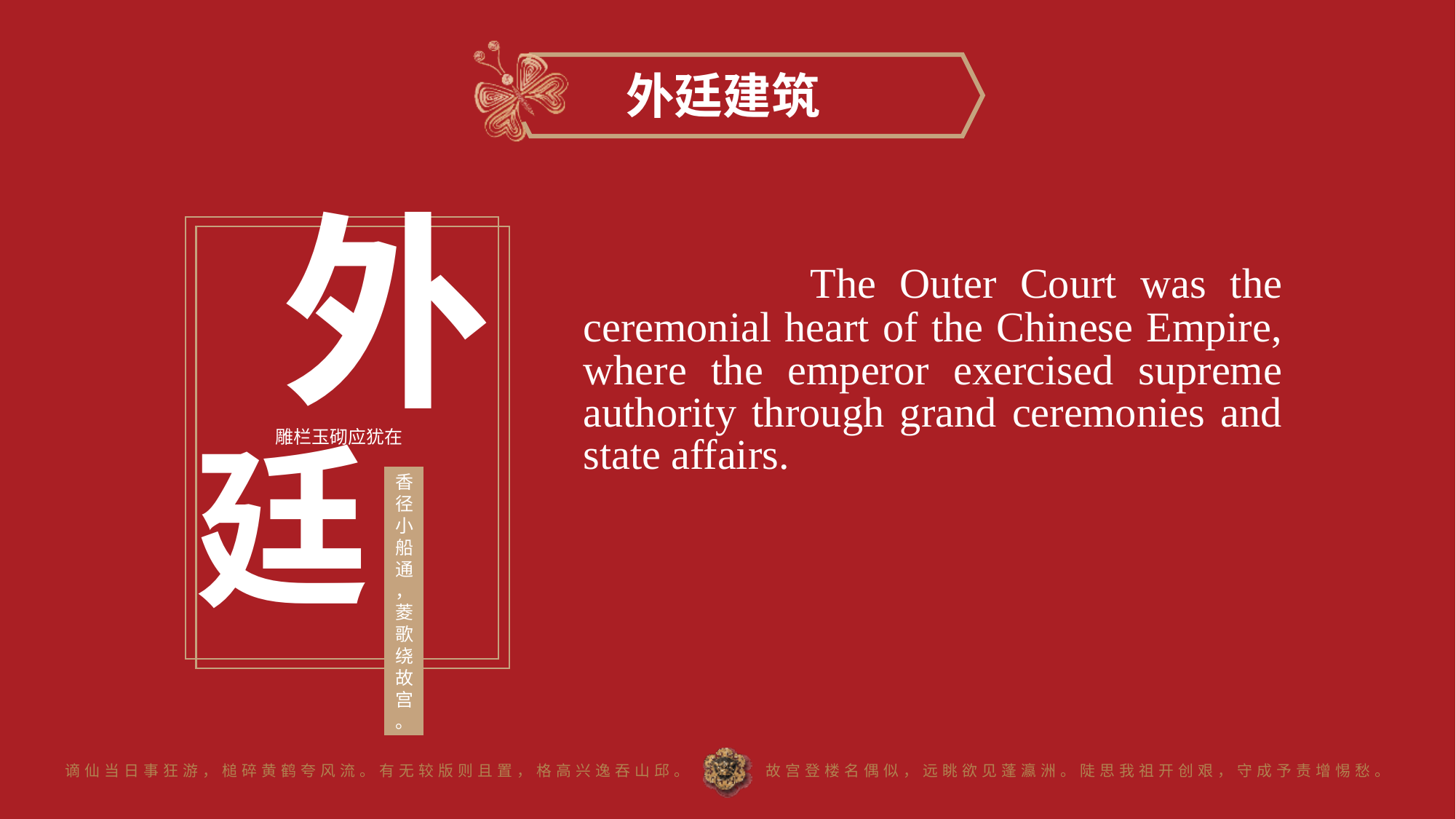

外廷建筑
外

廷
雕栏玉砌应犹在
香径小船通，菱歌绕故宫。
         The Outer Court was the ceremonial heart of the Chinese Empire, where the emperor exercised supreme authority through grand ceremonies and state affairs.